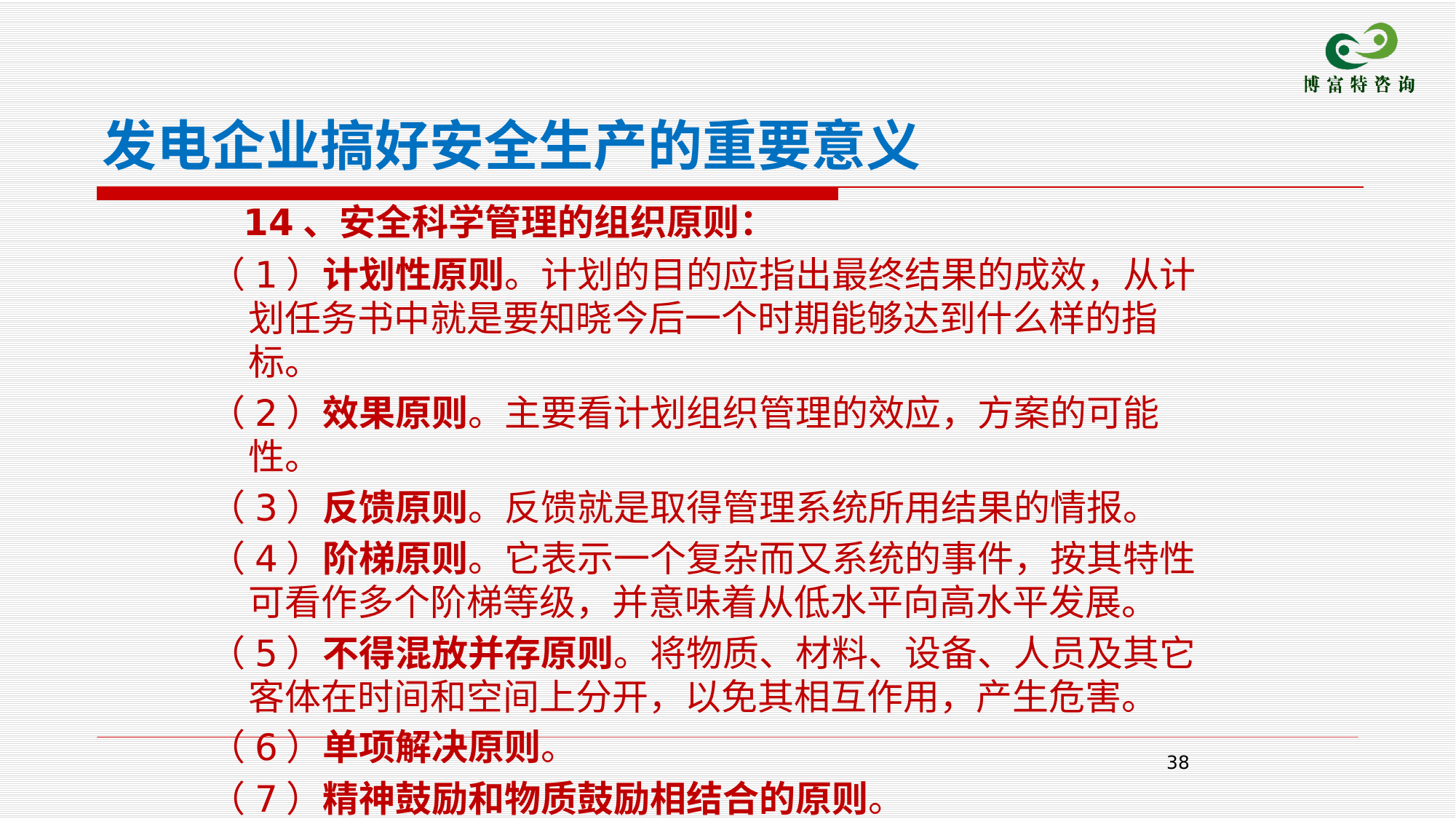

发电企业搞好安全生产的重要意义
  14、安全科学管理的组织原则：
 （1）计划性原则。计划的目的应指出最终结果的成效，从计划任务书中就是要知晓今后一个时期能够达到什么样的指标。
 （2）效果原则。主要看计划组织管理的效应，方案的可能性。
 （3）反馈原则。反馈就是取得管理系统所用结果的情报。
 （4）阶梯原则。它表示一个复杂而又系统的事件，按其特性可看作多个阶梯等级，并意味着从低水平向高水平发展。
 （5）不得混放并存原则。将物质、材料、设备、人员及其它客体在时间和空间上分开，以免其相互作用，产生危害。
 （6）单项解决原则。
 （7）精神鼓励和物质鼓励相结合的原则。

38